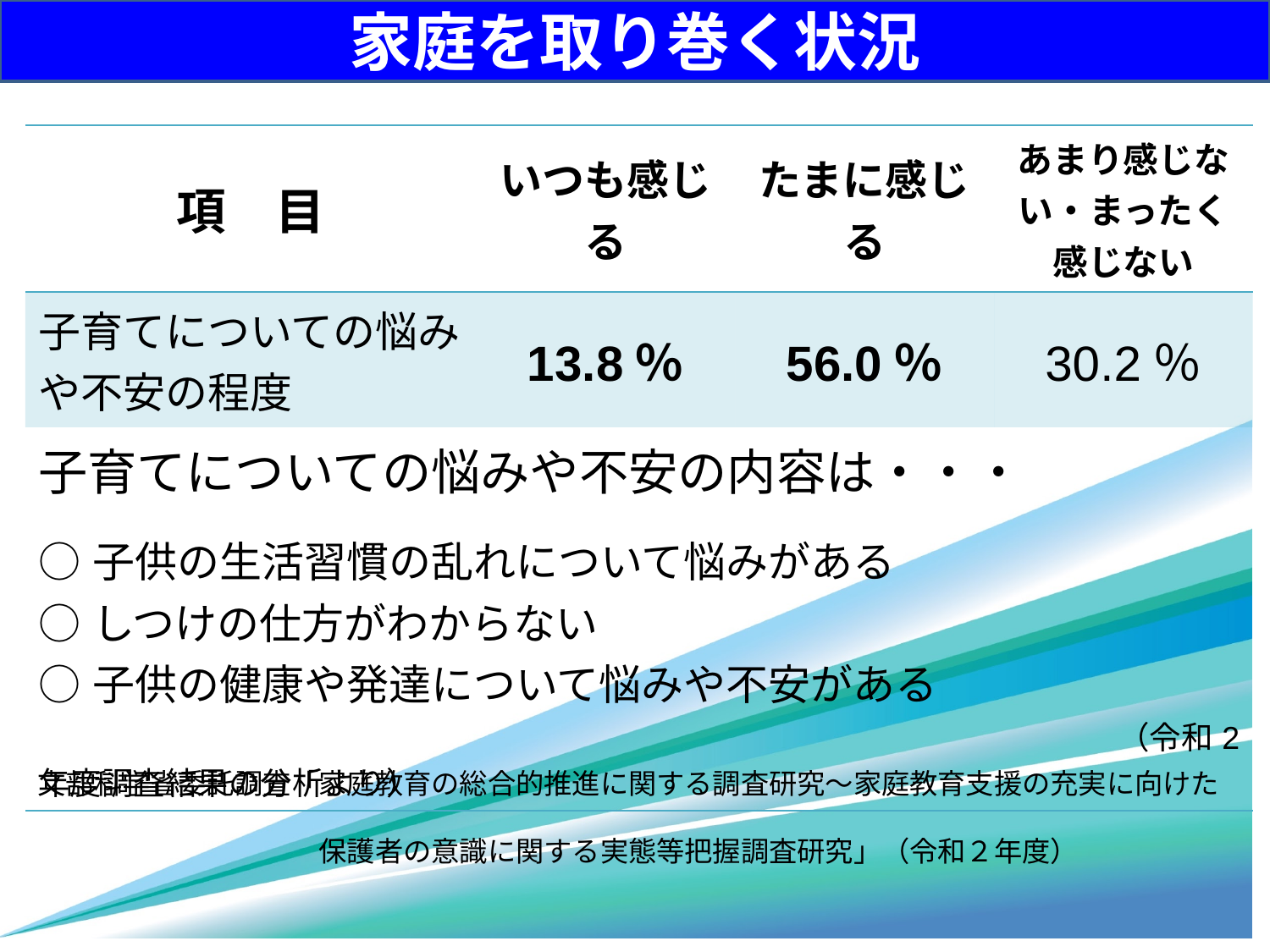

家庭を取り巻く状況
| 項　目 | いつも感じる | たまに感じる | あまり感じない・まったく感じない |
| --- | --- | --- | --- |
| 子育てについての悩みや不安の程度 | 13.8％ | 56.0％ | 30.2％ |
| 子育てについての悩みや不安の内容は・・・ ○子供の生活習慣の乱れについて悩みがある ○しつけの仕方がわからない ○子供の健康や発達について悩みや不安がある 　　　　　　　　　　　　　　　　　　　　　　　　　　　　　　　　　　（令和2年度調査結果の分析より） |  |  |  |
文部科学省委託調査「家庭教育の総合的推進に関する調査研究～家庭教育支援の充実に向けた
　　　　　　　　　　保護者の意識に関する実態等把握調査研究」（令和２年度）